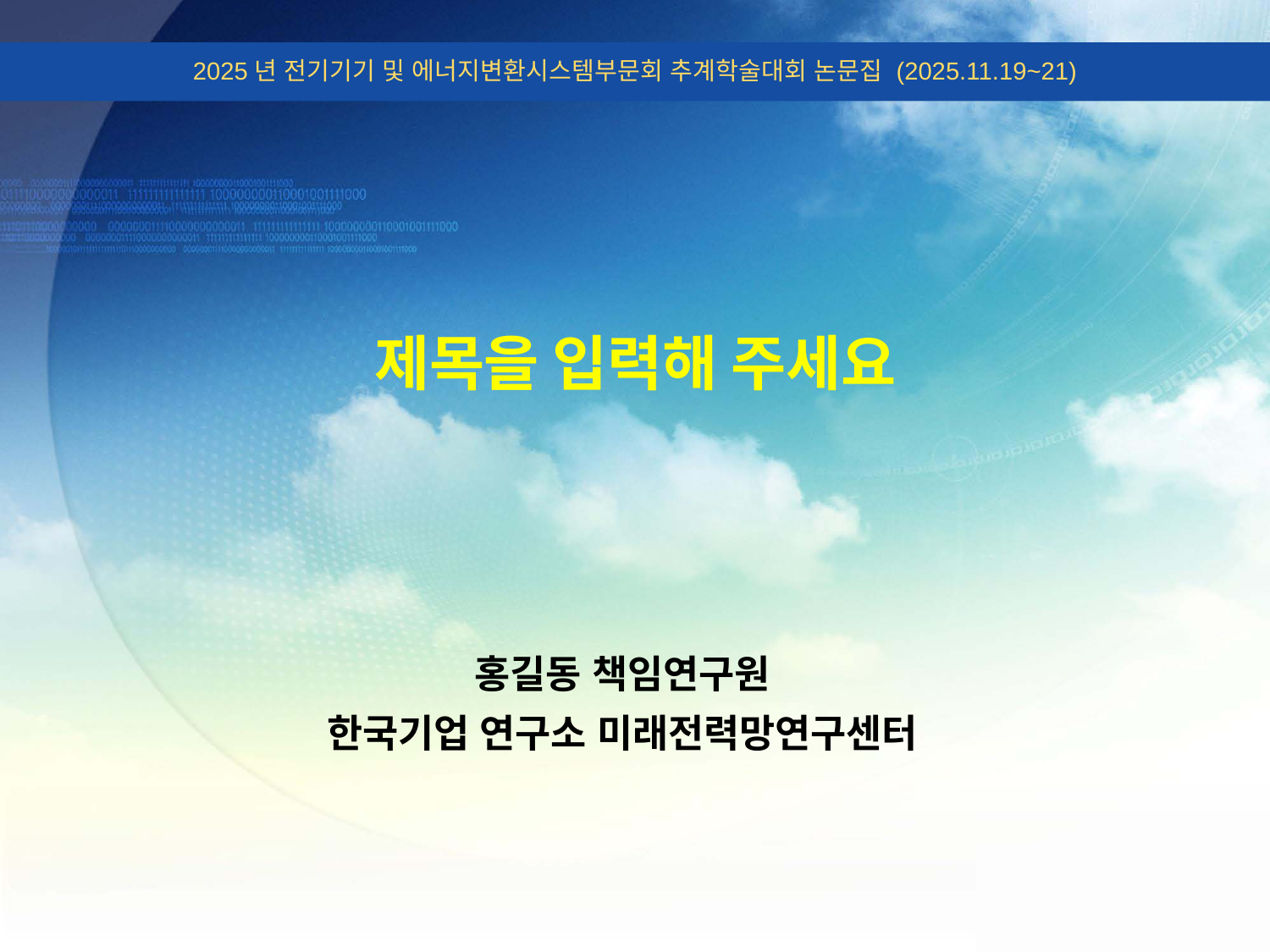

2025년 전기기기 및 에너지변환시스템부문회 추계학술대회 논문집 (2025.11.19~21)
제목을 입력해 주세요
홍길동 책임연구원
한국기업 연구소 미래전력망연구센터